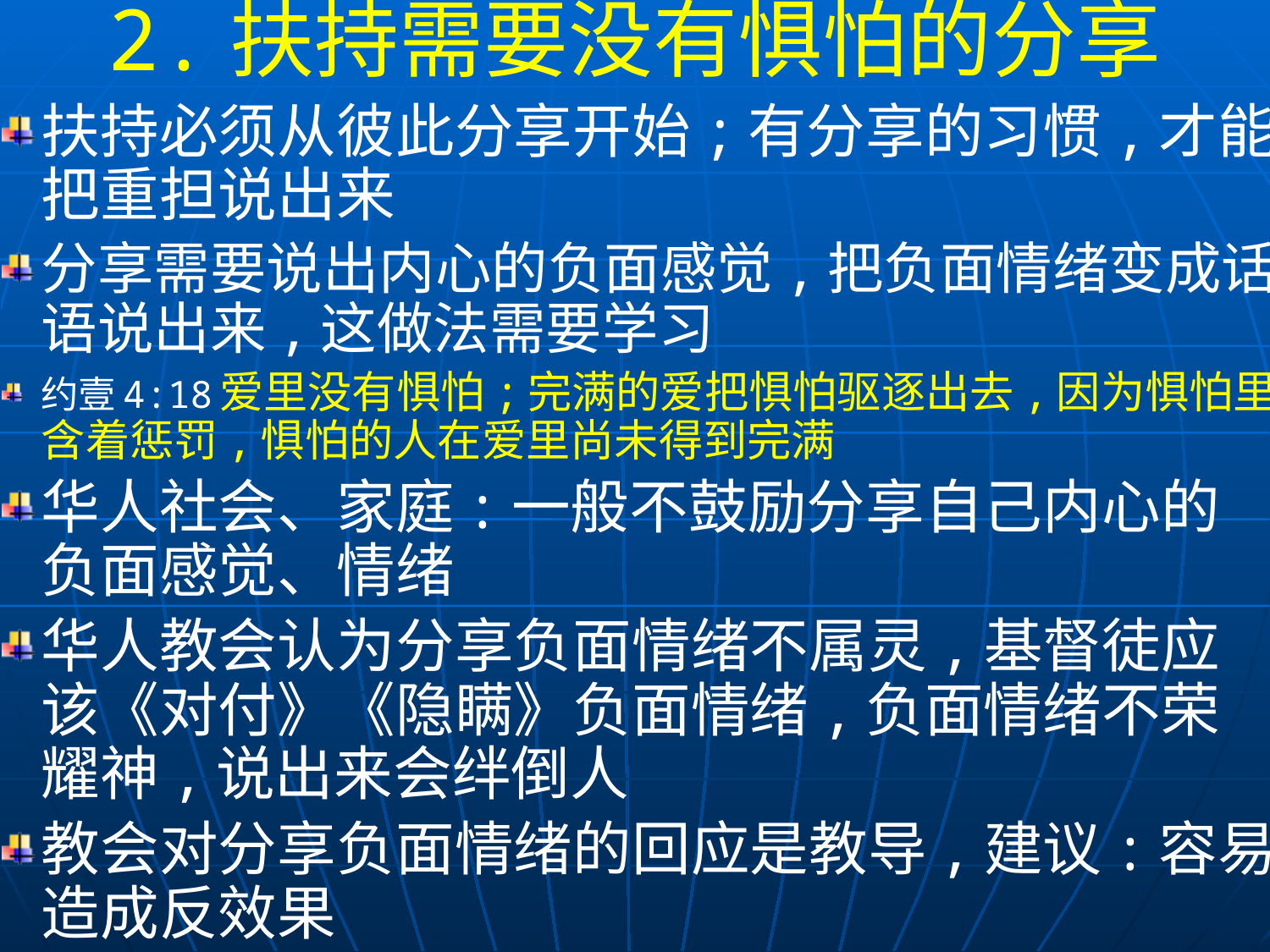

2.扶持需要没有惧怕的分享
扶持必须从彼此分享开始;有分享的习惯,才能把重担说出来
分享需要说出内心的负面感觉,把负面情绪变成话语说出来,这做法需要学习
约壹4:18爱里没有惧怕;完满的爱把惧怕驱逐出去,因为惧怕里含着惩罚,惧怕的人在爱里尚未得到完满
华人社会、家庭:一般不鼓励分享自己内心的负面感觉、情绪
华人教会认为分享负面情绪不属灵,基督徒应该《对付》《隐瞒》负面情绪,负面情绪不荣耀神,说出来会绊倒人
教会对分享负面情绪的回应是教导,建议:容易造成反效果